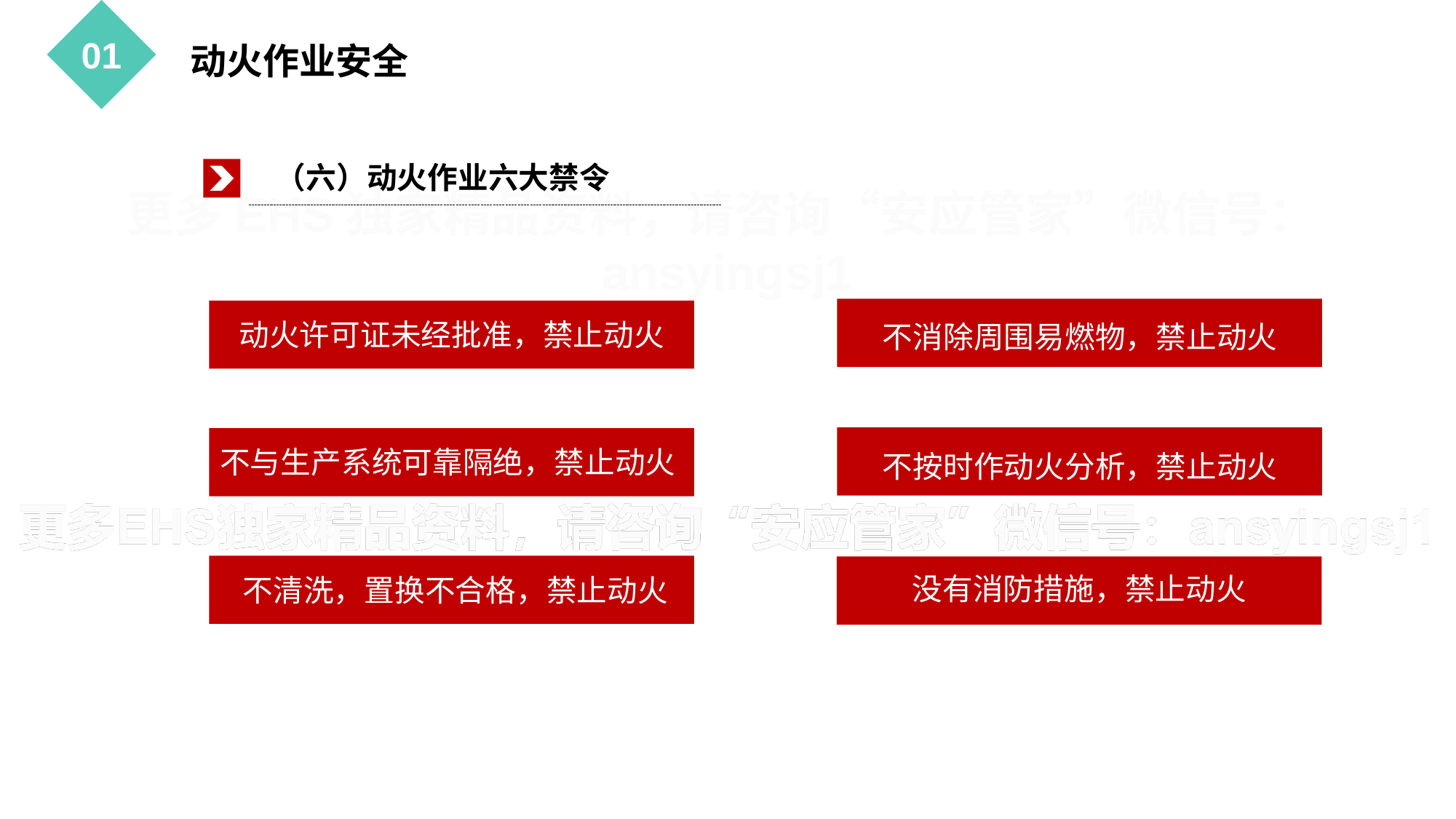

01
动火作业安全
（六）动火作业六大禁令

动火许可证未经批准，禁止动火
不消除周围易燃物，禁止动火

不与生产系统可靠隔绝，禁止动火
不按时作动火分析，禁止动火

没有消防措施，禁止动火
不清洗，置换不合格，禁止动火